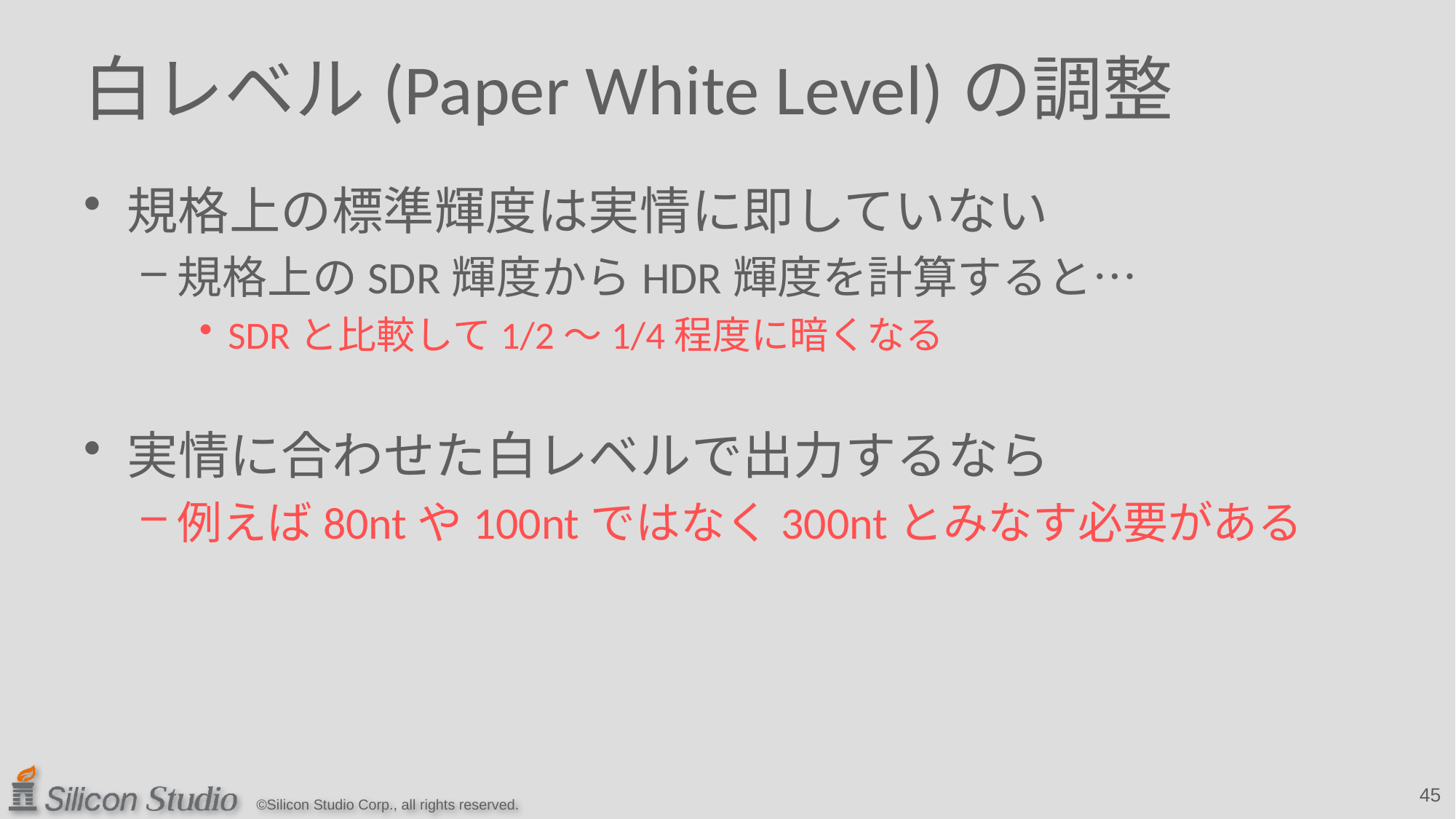

# 白レベル(Paper White Level)の調整
規格上の標準輝度は実情に即していない
規格上のSDR輝度からHDR輝度を計算すると…
SDRと比較して1/2～1/4程度に暗くなる

実情に合わせた白レベルで出力するなら
例えば80ntや100ntではなく300ntとみなす必要がある
45